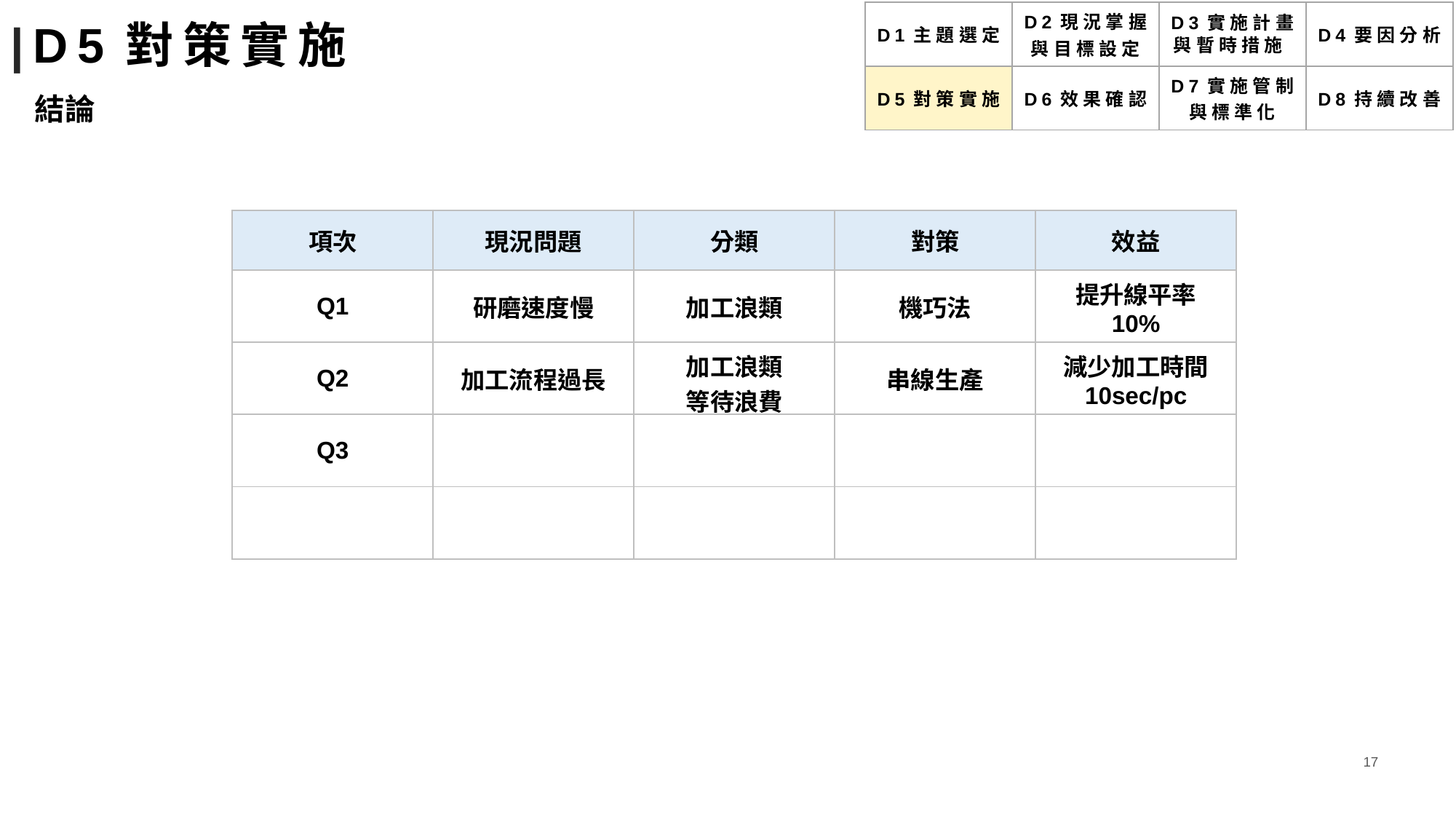

# |D5對策實施
| D1主題選定 | D2現況掌握 與目標設定 | D3實施計畫 與暫時措施 | D4要因分析 |
| --- | --- | --- | --- |
| D5對策實施 | D6效果確認 | D7實施管制 與標準化 | D8持續改善 |
結論
| 項次 | 現況問題 | 分類 | 對策 | 效益 |
| --- | --- | --- | --- | --- |
| Q1 | 研磨速度慢 | 加工浪類 | 機巧法 | 提升線平率 10% |
| Q2 | 加工流程過長 | 加工浪類 等待浪費 | 串線生產 | 減少加工時間 10sec/pc |
| Q3 |  |  |  |  |
|  |  |  |  |  |